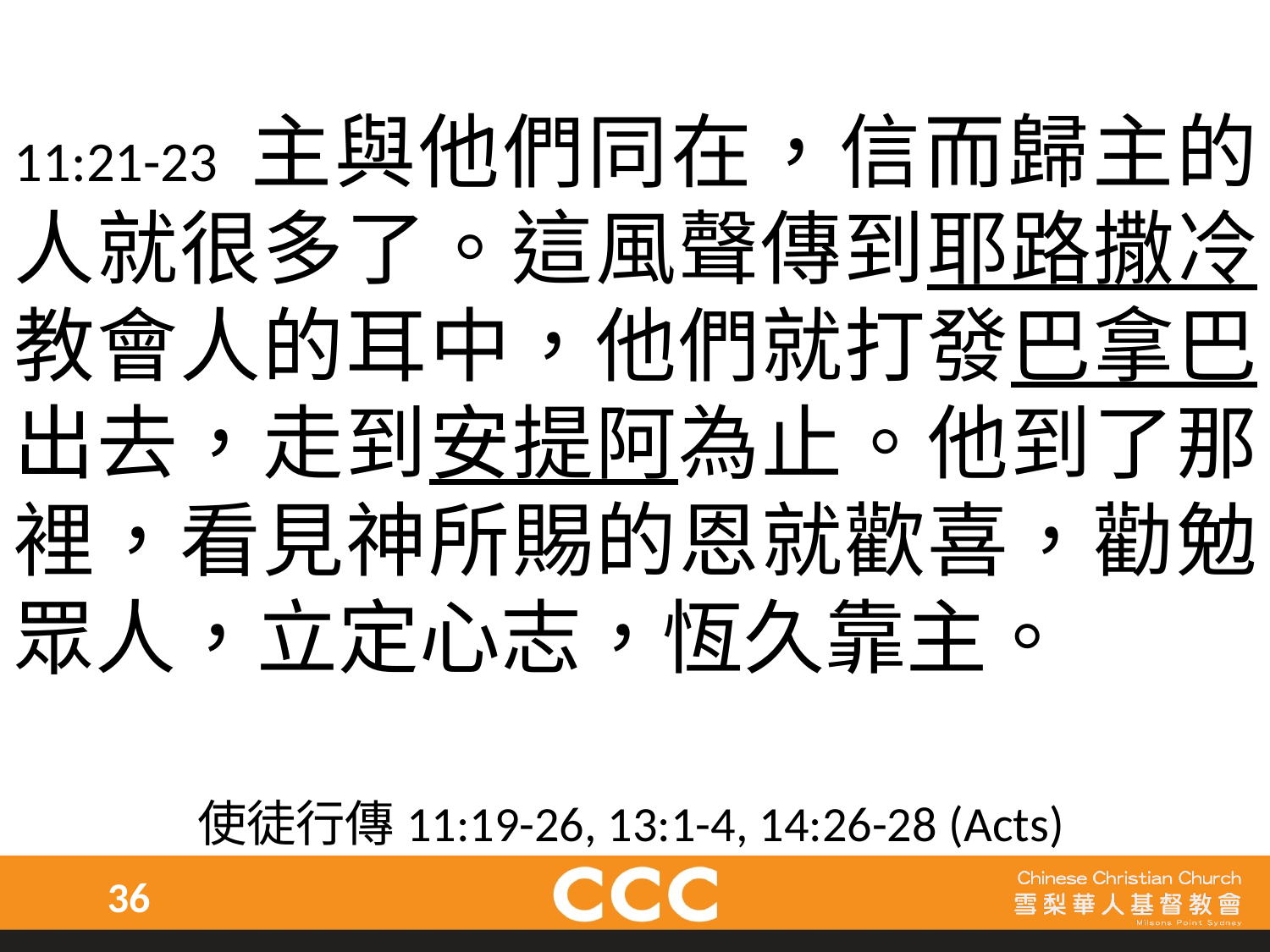

11:21-23 主與他們同在，信而歸主的人就很多了。這風聲傳到耶路撒冷教會人的耳中，他們就打發巴拿巴出去，走到安提阿為止。他到了那裡，看見神所賜的恩就歡喜，勸勉眾人，立定心志，恆久靠主。
使徒行傳11:19-26, 13:1-4, 14:26-28 (Acts)
36